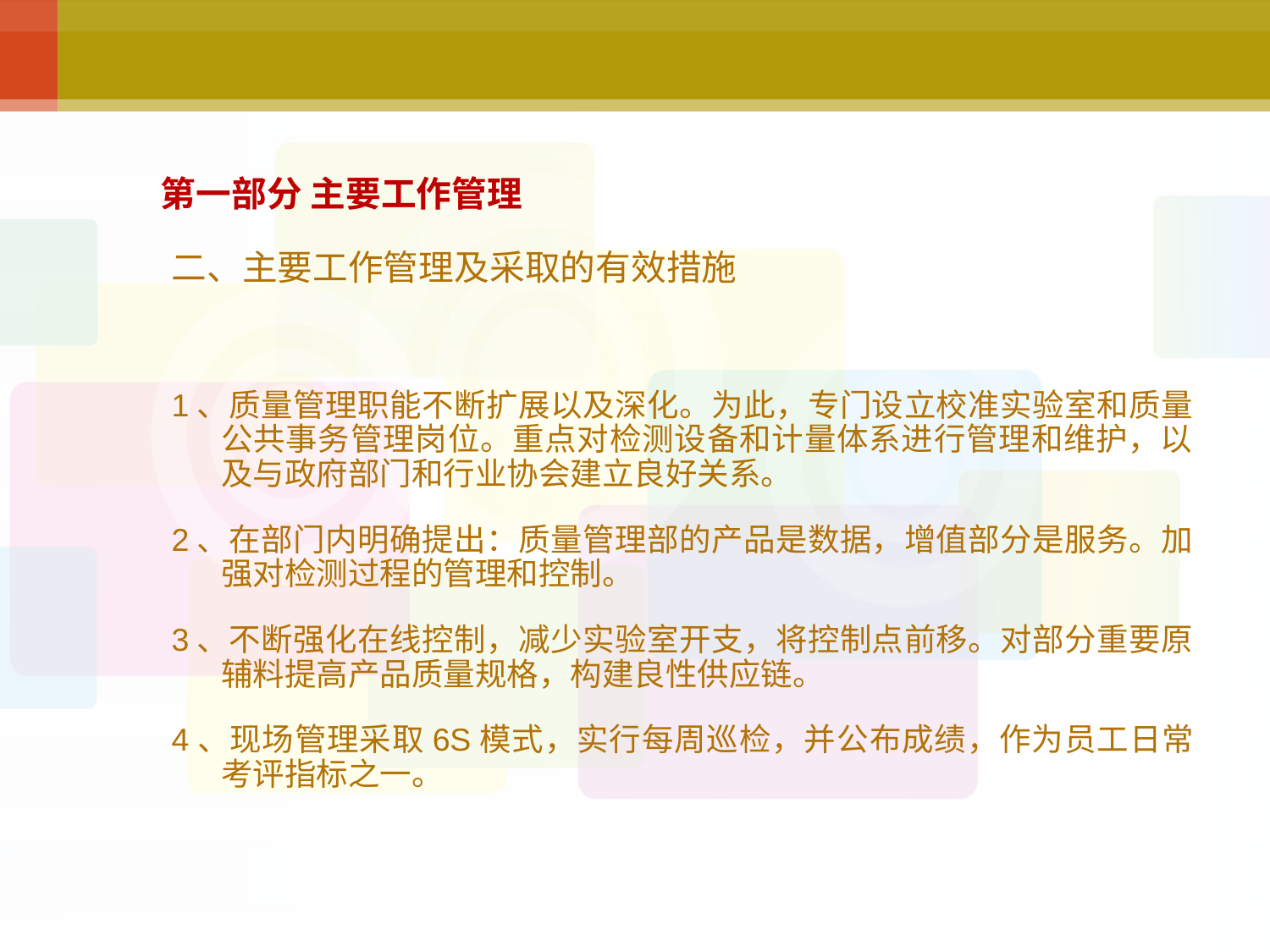

# 第一部分 主要工作管理
二、主要工作管理及采取的有效措施

1、质量管理职能不断扩展以及深化。为此，专门设立校准实验室和质量公共事务管理岗位。重点对检测设备和计量体系进行管理和维护，以及与政府部门和行业协会建立良好关系。
2、在部门内明确提出：质量管理部的产品是数据，增值部分是服务。加强对检测过程的管理和控制。
3、不断强化在线控制，减少实验室开支，将控制点前移。对部分重要原辅料提高产品质量规格，构建良性供应链。
4、现场管理采取6S模式，实行每周巡检，并公布成绩，作为员工日常考评指标之一。